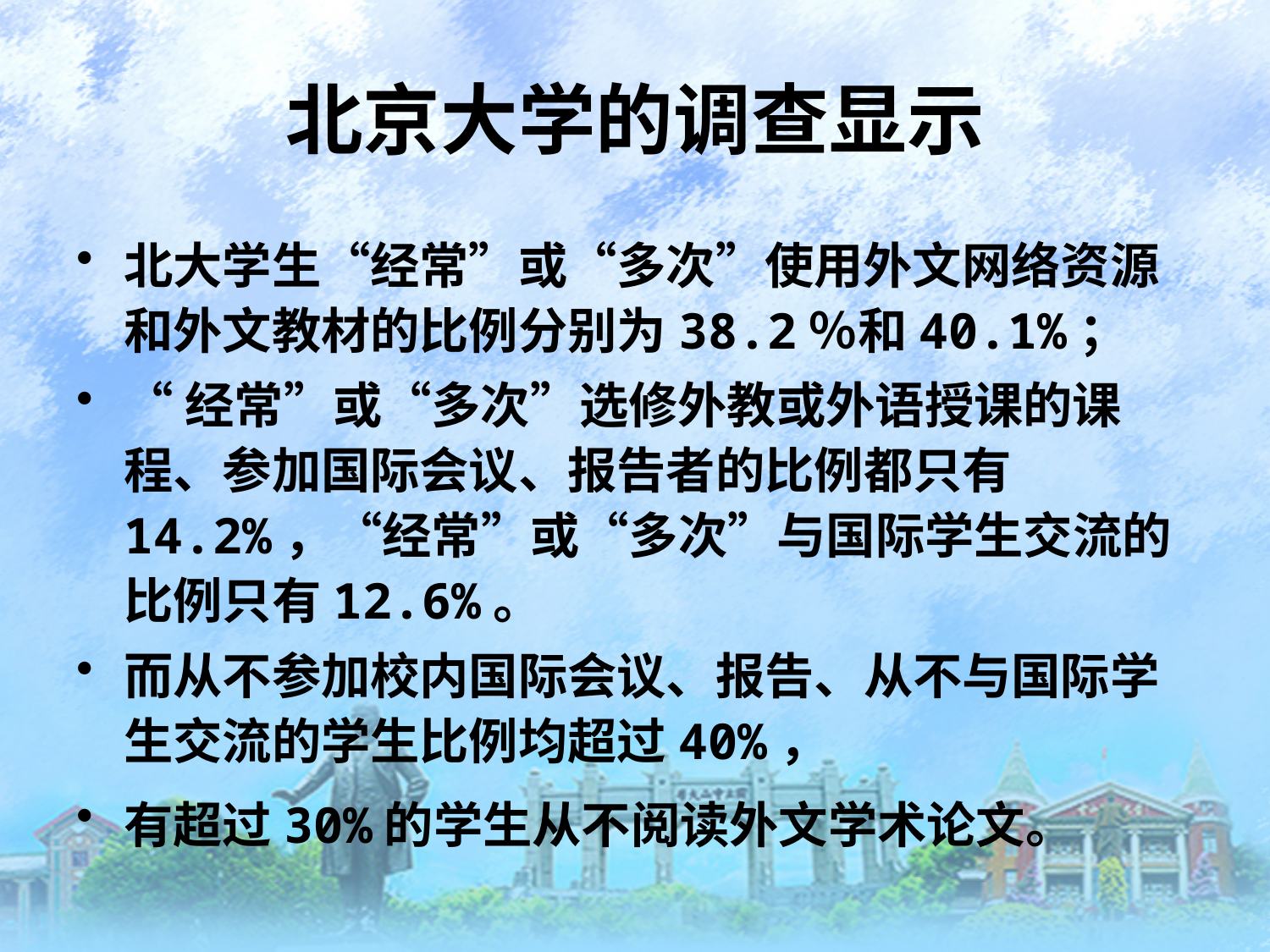

# 北京大学的调查显示
北大学生“经常”或“多次”使用外文网络资源和外文教材的比例分别为38.2％和40.1%；
“经常”或“多次”选修外教或外语授课的课程、参加国际会议、报告者的比例都只有14.2%，“经常”或“多次”与国际学生交流的比例只有12.6%。
而从不参加校内国际会议、报告、从不与国际学生交流的学生比例均超过40%，
有超过30%的学生从不阅读外文学术论文。